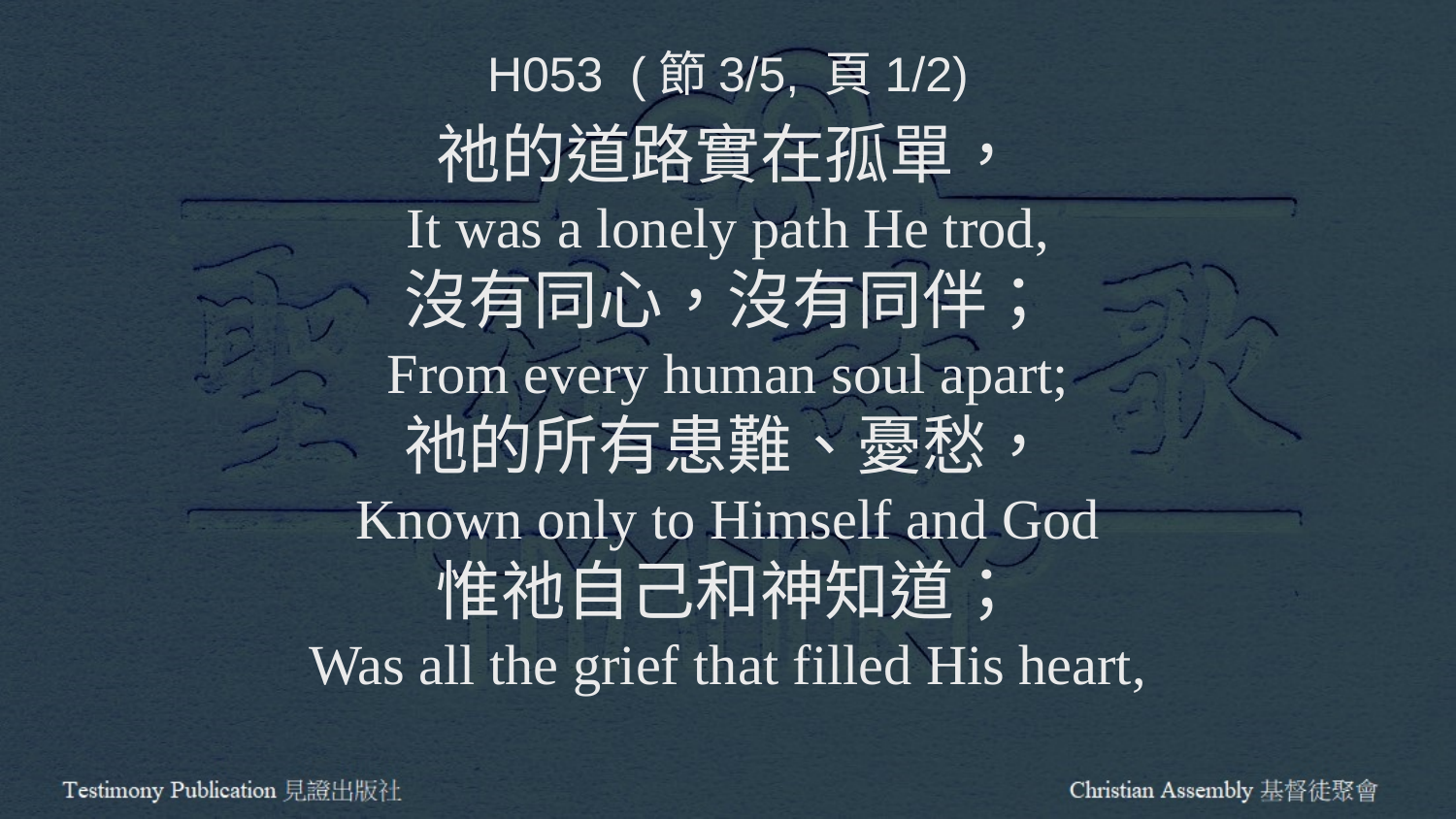

H053  (節3/5, 頁1/2)
祂的道路實在孤單，
It was a lonely path He trod,
沒有同心，沒有同伴；
From every human soul apart;
祂的所有患難、憂愁，
Known only to Himself and God
惟祂自己和神知道；
Was all the grief that filled His heart,